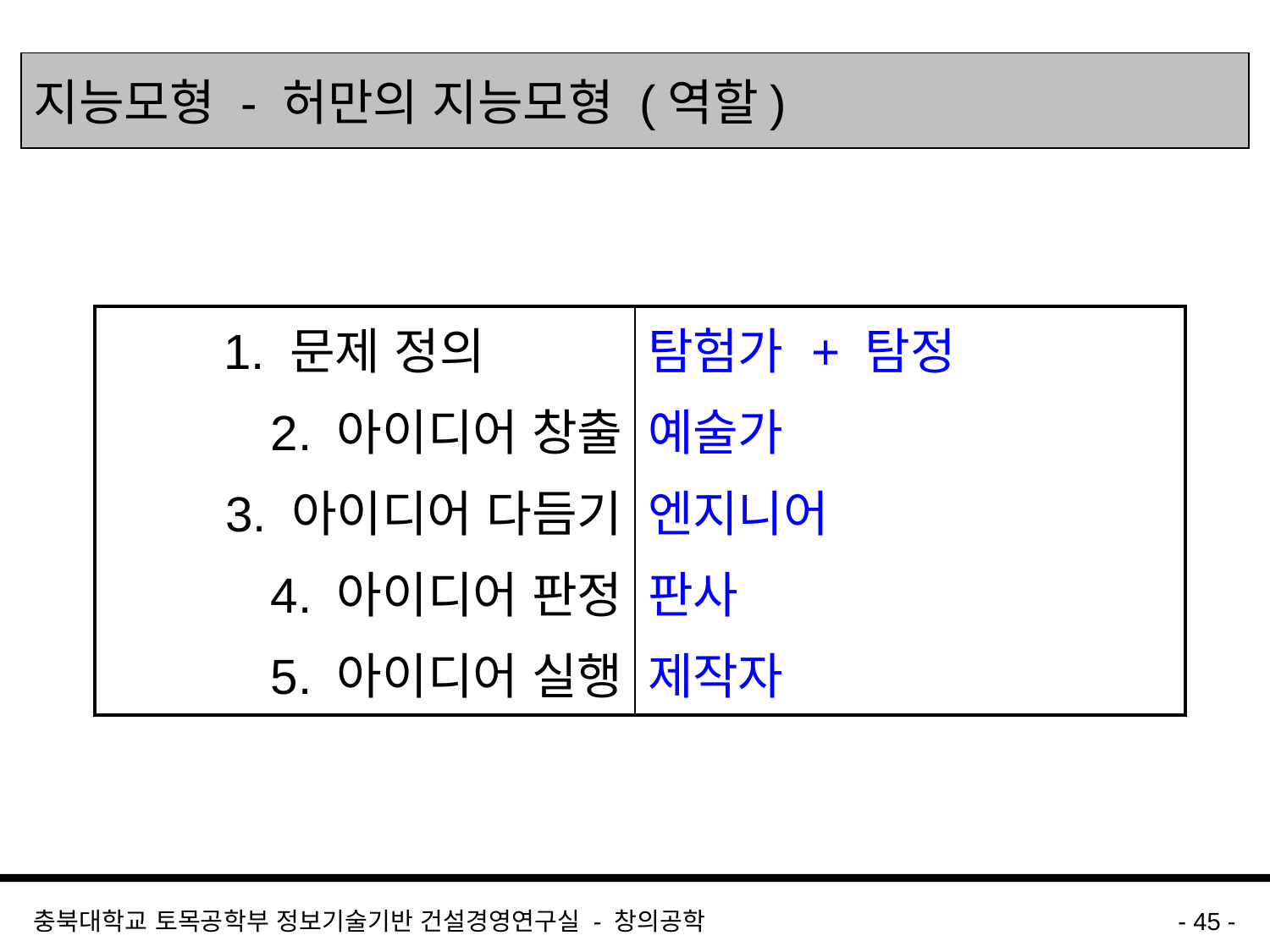

# 지능모형 - 허만의 지능모형 (역할)
| 1. 문제 정의 2. 아이디어 창출 3. 아이디어 다듬기 4. 아이디어 판정 5. 아이디어 실행 | 탐험가 + 탐정 예술가 엔지니어 판사 제작자 |
| --- | --- |
충북대학교 토목공학부 정보기술기반 건설경영연구실 - 창의공학
- 45 -